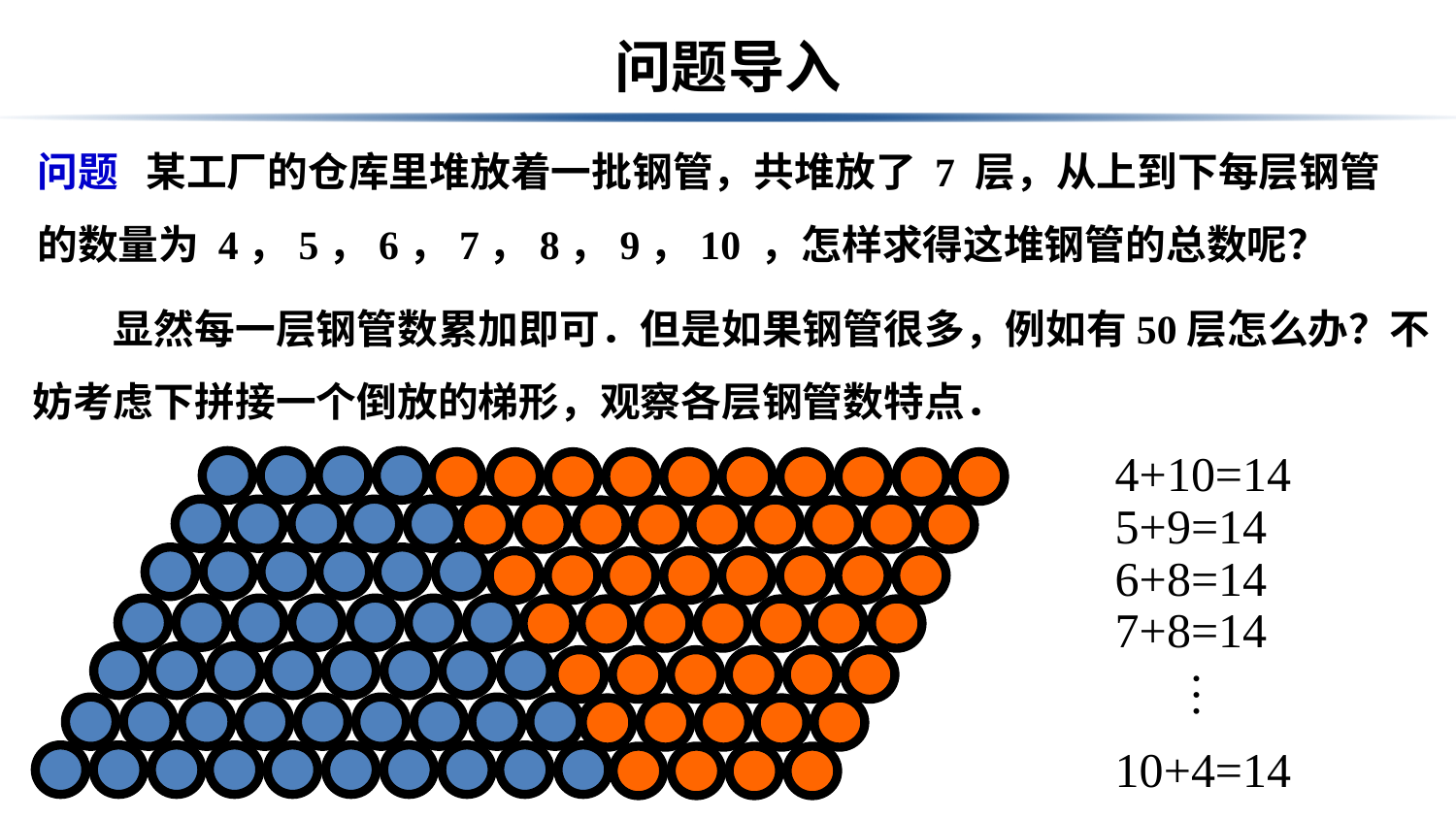

# 问题导入
问题   某工厂的仓库里堆放着一批钢管，共堆放了 7 层，从上到下每层钢管的数量为 4，5，6，7，8，9，10 ，怎样求得这堆钢管的总数呢？
　　显然每一层钢管数累加即可．但是如果钢管很多，例如有50层怎么办？不
妨考虑下拼接一个倒放的梯形，观察各层钢管数特点．
4+10=14

5+9=14
6+8=14
7+8=14
…
10+4=14